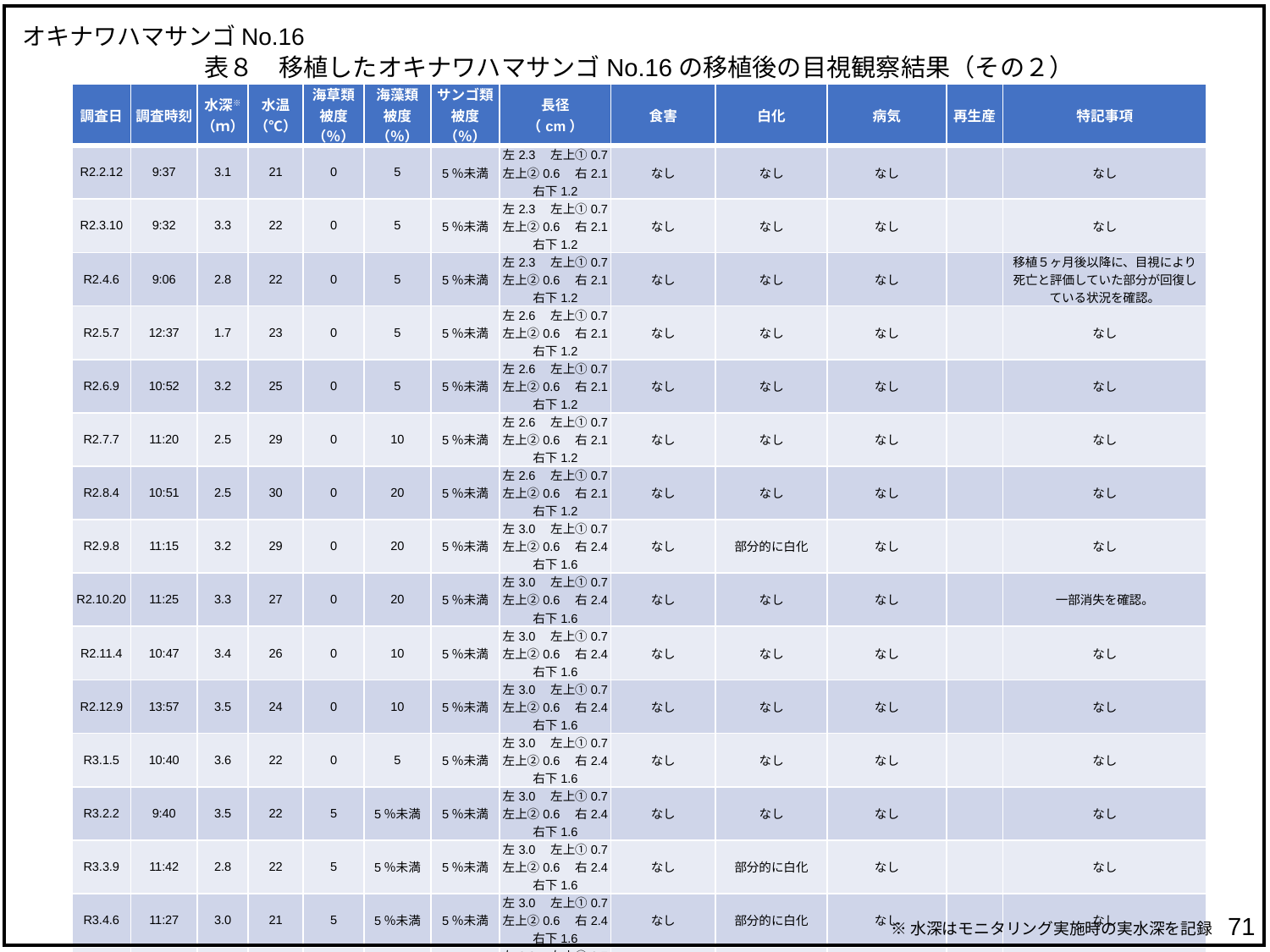

オキナワハマサンゴNo.16
表８　移植したオキナワハマサンゴNo.16の移植後の目視観察結果（その２）
| 調査日 | 調査時刻 | 水深※ （ｍ） | 水温 （℃） | 海草類 被度（％） | 海藻類 被度（％） | サンゴ類 被度（％） | 長径 （cm） | 食害 | 白化 | 病気 | 再生産 | 特記事項 |
| --- | --- | --- | --- | --- | --- | --- | --- | --- | --- | --- | --- | --- |
| R2.2.12 | 9:37 | 3.1 | 21 | 0 | 5 | 5％未満 | 左2.3　左上①0.7 左上②0.6　右2.1 右下1.2 | なし | なし | なし |  | なし |
| R2.3.10 | 9:32 | 3.3 | 22 | 0 | 5 | 5％未満 | 左2.3　左上①0.7 左上②0.6　右2.1 右下1.2 | なし | なし | なし |  | なし |
| R2.4.6 | 9:06 | 2.8 | 22 | 0 | 5 | 5％未満 | 左2.3　左上①0.7 左上②0.6　右2.1 右下1.2 | なし | なし | なし |  | 移植５ヶ月後以降に、目視により死亡と評価していた部分が回復している状況を確認。 |
| R2.5.7 | 12:37 | 1.7 | 23 | 0 | 5 | 5％未満 | 左2.6　左上①0.7 左上②0.6　右2.1 右下1.2 | なし | なし | なし |  | なし |
| R2.6.9 | 10:52 | 3.2 | 25 | 0 | 5 | 5％未満 | 左2.6　左上①0.7 左上②0.6　右2.1 右下1.2 | なし | なし | なし |  | なし |
| R2.7.7 | 11:20 | 2.5 | 29 | 0 | 10 | 5％未満 | 左2.6　左上①0.7 左上②0.6　右2.1 右下1.2 | なし | なし | なし |  | なし |
| R2.8.4 | 10:51 | 2.5 | 30 | 0 | 20 | 5％未満 | 左2.6　左上①0.7 左上②0.6　右2.1 右下1.2 | なし | なし | なし |  | なし |
| R2.9.8 | 11:15 | 3.2 | 29 | 0 | 20 | 5％未満 | 左3.0　左上①0.7 左上②0.6　右2.4 右下1.6 | なし | 部分的に白化 | なし |  | なし |
| R2.10.20 | 11:25 | 3.3 | 27 | 0 | 20 | 5％未満 | 左3.0　左上①0.7 左上②0.6　右2.4 右下1.6 | なし | なし | なし |  | 一部消失を確認。 |
| R2.11.4 | 10:47 | 3.4 | 26 | 0 | 10 | 5％未満 | 左3.0　左上①0.7 左上②0.6　右2.4 右下1.6 | なし | なし | なし |  | なし |
| R2.12.9 | 13:57 | 3.5 | 24 | 0 | 10 | 5％未満 | 左3.0　左上①0.7 左上②0.6　右2.4 右下1.6 | なし | なし | なし |  | なし |
| R3.1.5 | 10:40 | 3.6 | 22 | 0 | 5 | 5％未満 | 左3.0　左上①0.7 左上②0.6　右2.4 右下1.6 | なし | なし | なし |  | なし |
| R3.2.2 | 9:40 | 3.5 | 22 | 5 | 5％未満 | 5％未満 | 左3.0　左上①0.7 左上②0.6　右2.4 右下1.6 | なし | なし | なし |  | なし |
| R3.3.9 | 11:42 | 2.8 | 22 | 5 | 5％未満 | 5％未満 | 左3.0　左上①0.7 左上②0.6　右2.4 右下1.6 | なし | 部分的に白化 | なし |  | なし |
| R3.4.6 | 11:27 | 3.0 | 21 | 5 | 5％未満 | 5％未満 | 左3.0　左上①0.7 左上②0.6　右2.4 右下1.6 | なし | 部分的に白化 | なし |  | なし |
| R3.5.7 | 9:35 | 2.5 | 23 | 0 | 5％未満 | 5％未満 | 左3.0　左上①0.7 左上②0.6　右2.4 右下1.6 | なし | なし | なし |  | 部分死を確認。 |
| R3.6.2 | 9:15 | 3.2 | 25 | 0 | 10 | 5％未満 | 左3.0　左上①0.7 左上②0.6　右2.4 右下1.6 | なし | なし | なし |  | なし |
71
※水深はモニタリング実施時の実水深を記録